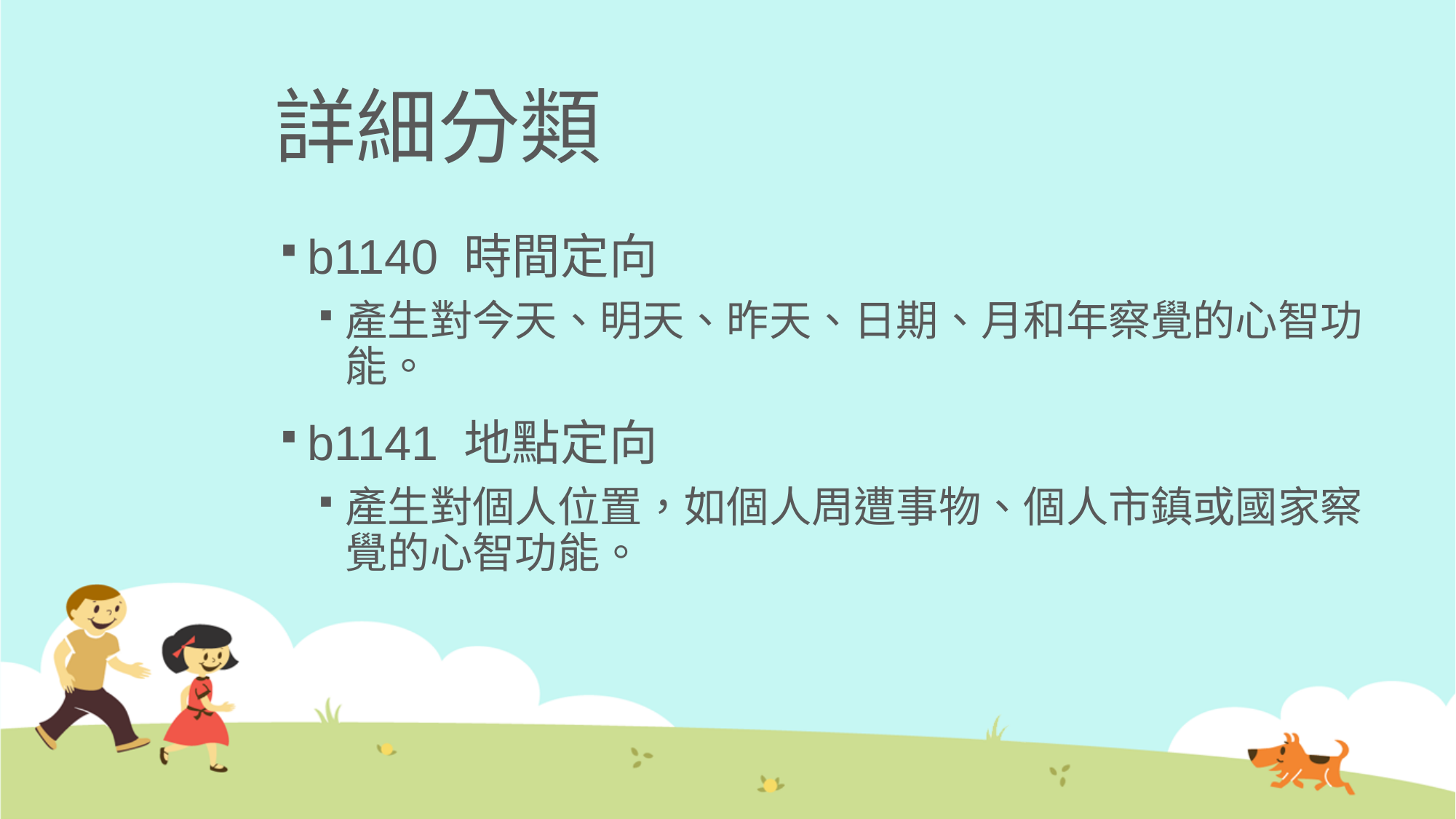

# 詳細分類
b1140 時間定向
產生對今天、明天、昨天、日期、月和年察覺的心智功能。
b1141 地點定向
產生對個人位置，如個人周遭事物、個人市鎮或國家察覺的心智功能。